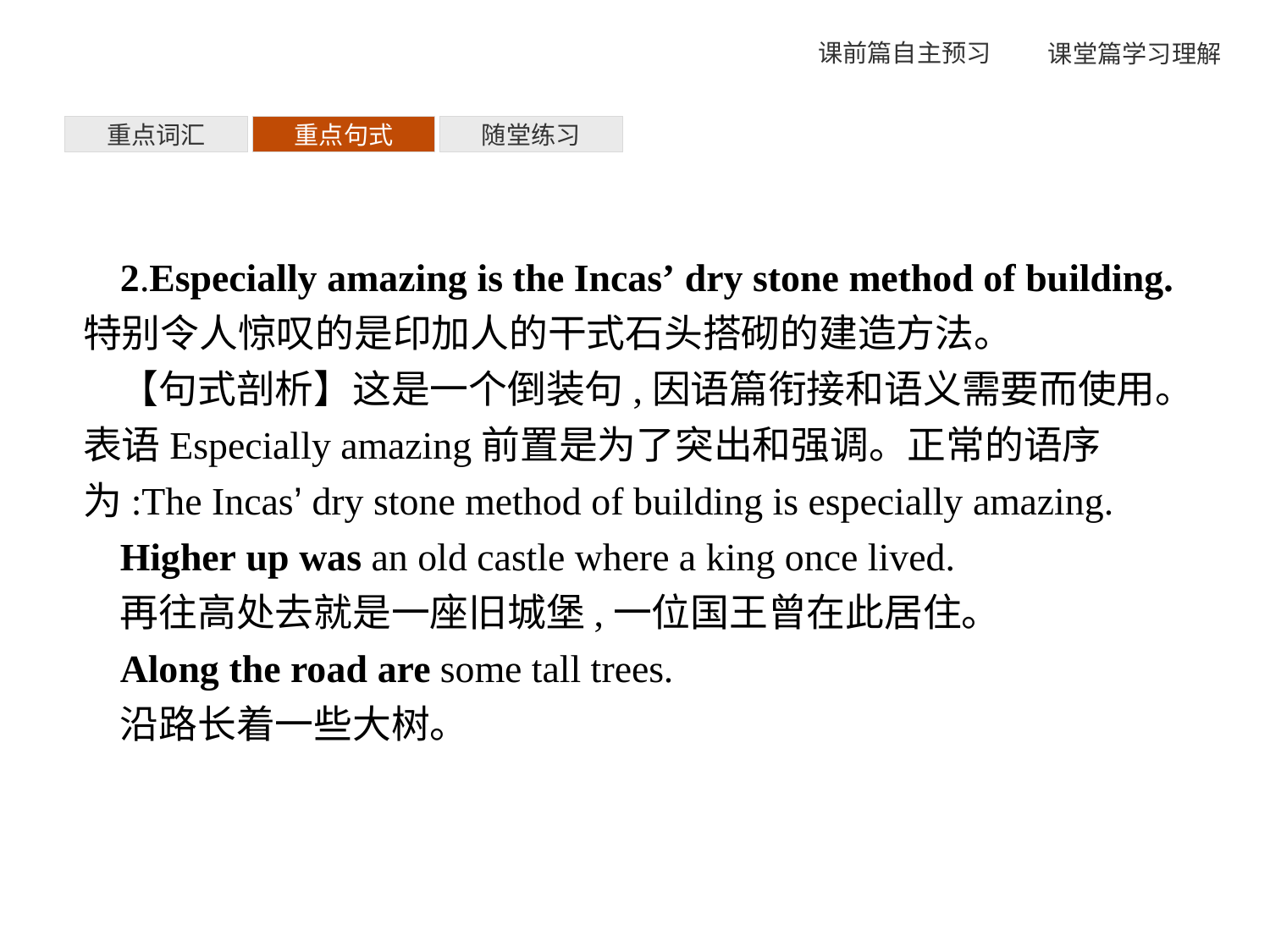

重点词汇
重点句式
随堂练习
2.Especially amazing is the Incas’ dry stone method of building.特别令人惊叹的是印加人的干式石头搭砌的建造方法。
【句式剖析】这是一个倒装句,因语篇衔接和语义需要而使用。表语Especially amazing前置是为了突出和强调。正常的语序为:The Incas’ dry stone method of building is especially amazing.
Higher up was an old castle where a king once lived.
再往高处去就是一座旧城堡,一位国王曾在此居住。
Along the road are some tall trees.
沿路长着一些大树。